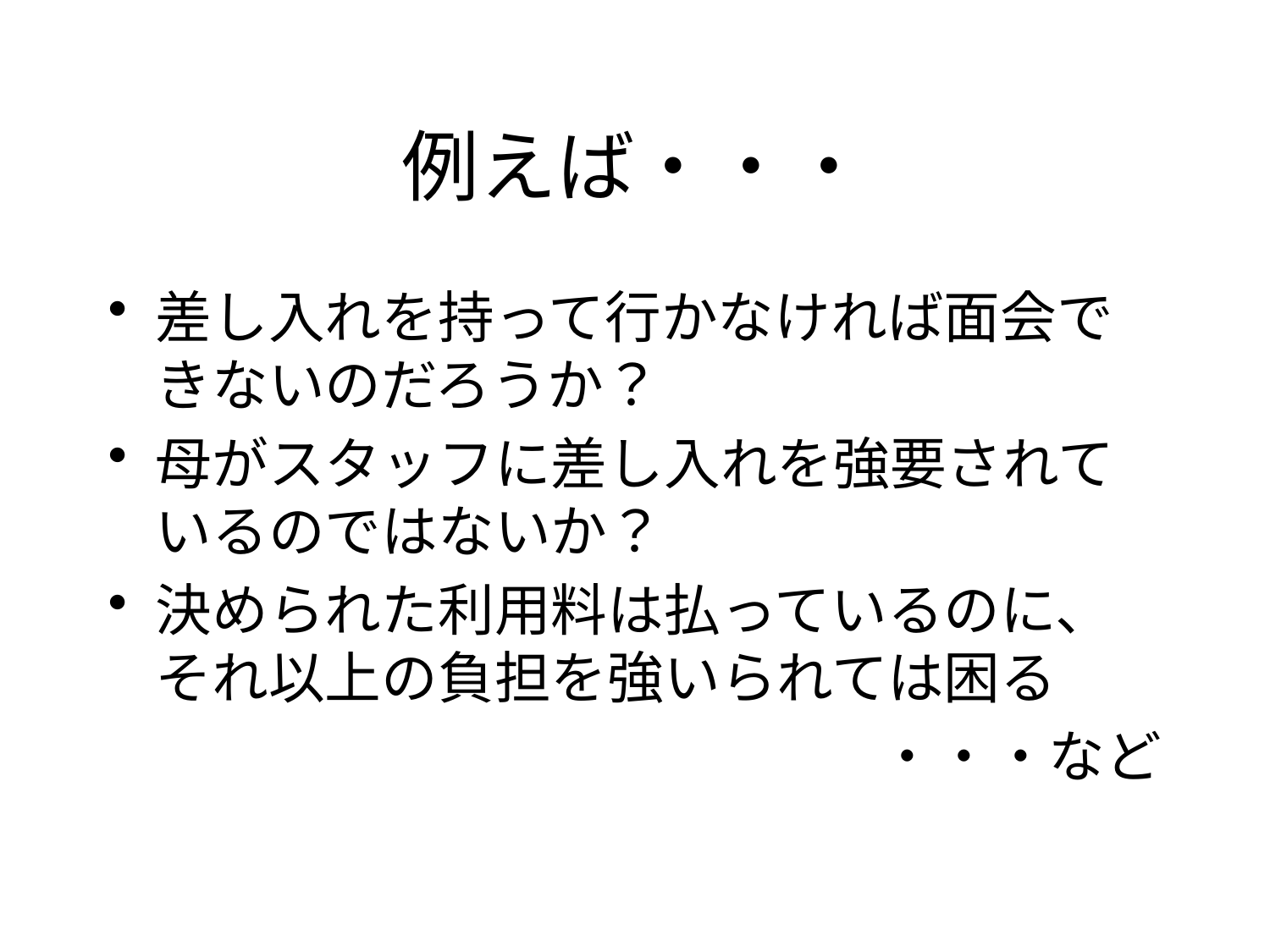

# 例えば・・・
差し入れを持って行かなければ面会できないのだろうか？
母がスタッフに差し入れを強要されているのではないか？
決められた利用料は払っているのに、それ以上の負担を強いられては困る
　・・・など